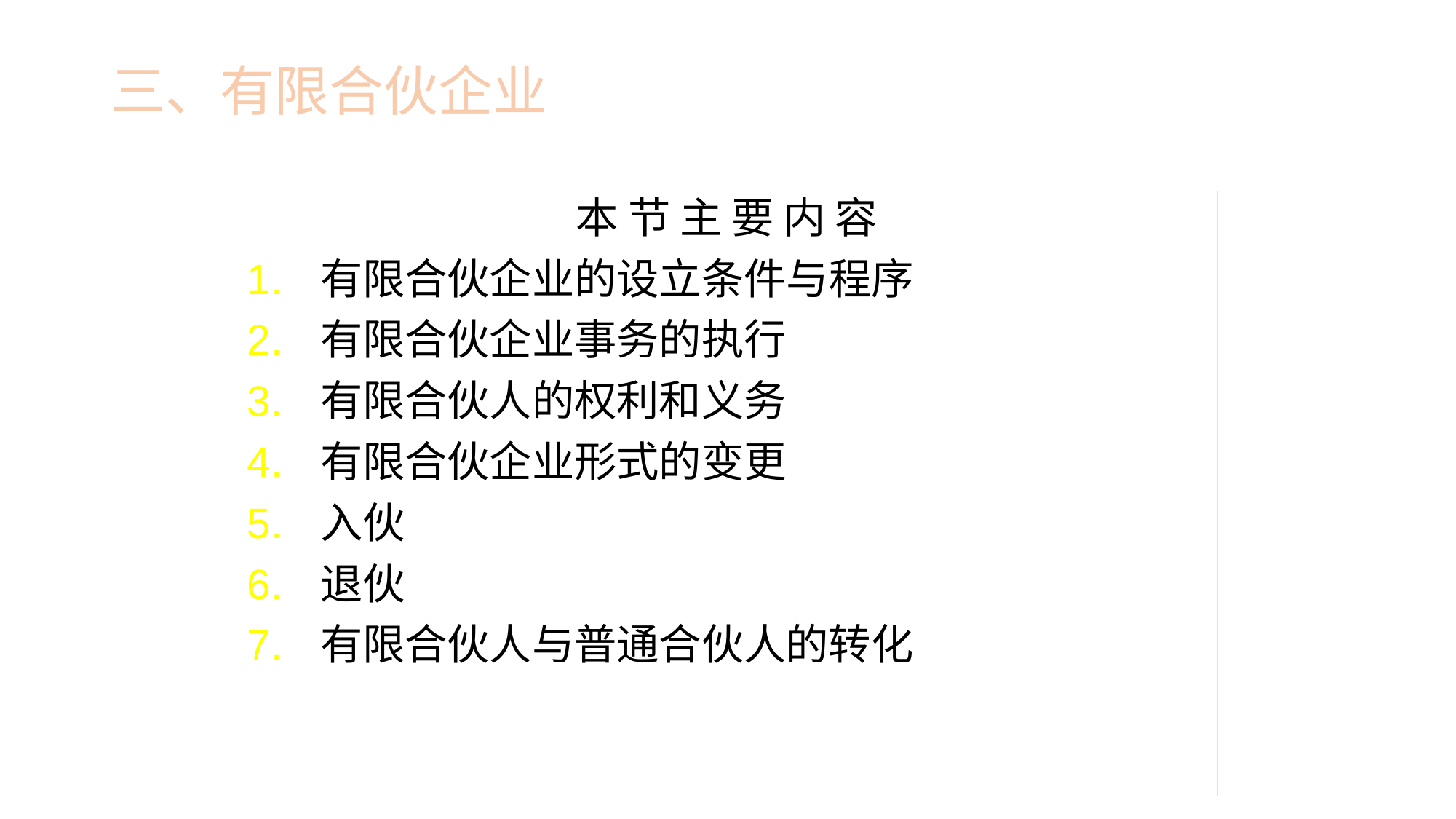

# 三、有限合伙企业
本 节 主 要 内 容
有限合伙企业的设立条件与程序
有限合伙企业事务的执行
有限合伙人的权利和义务
有限合伙企业形式的变更
入伙
退伙
有限合伙人与普通合伙人的转化